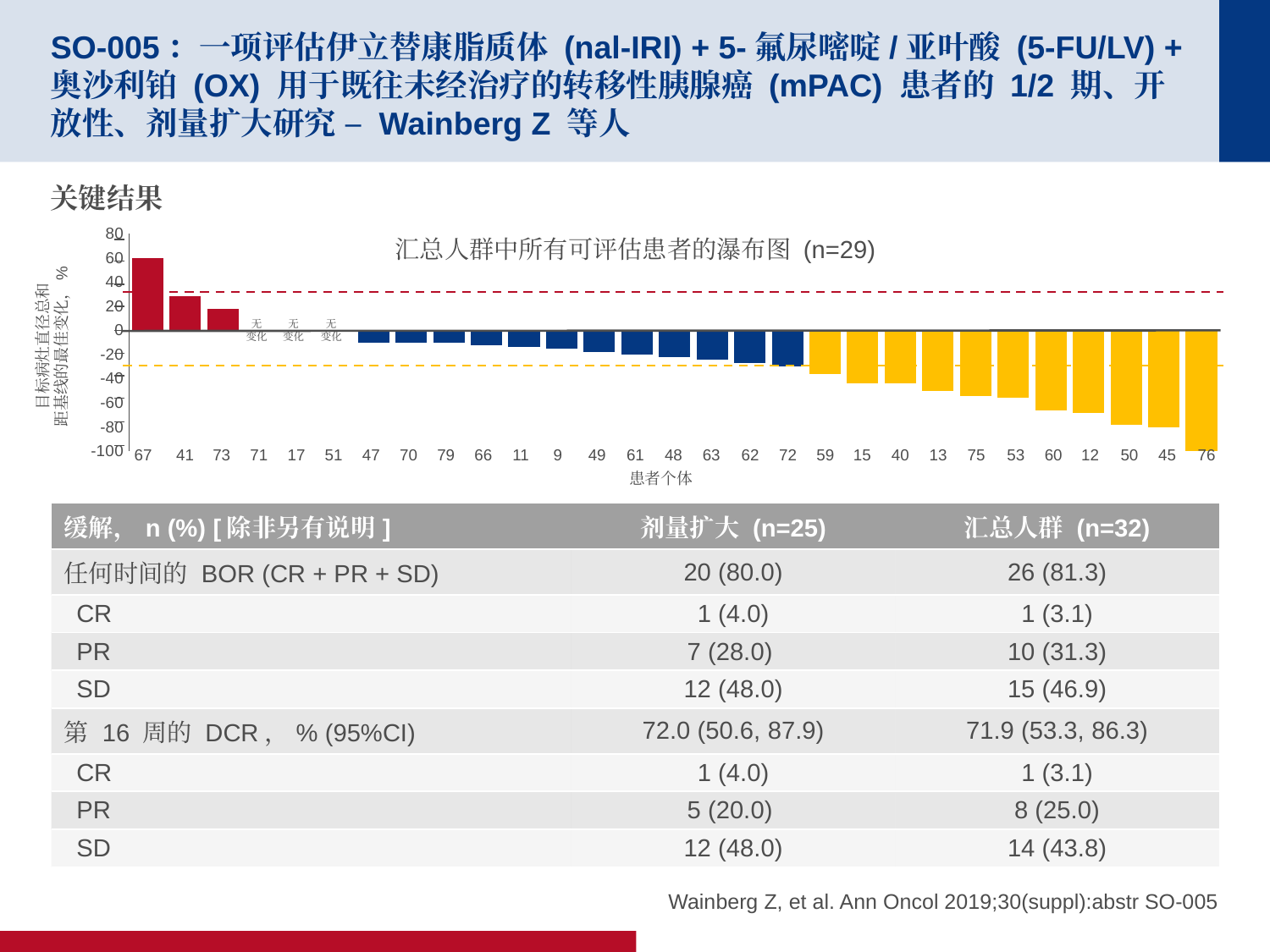

# SO-005：一项评估伊立替康脂质体 (nal-IRI) + 5-氟尿嘧啶/亚叶酸 (5-FU/LV) + 奥沙利铂 (OX) 用于既往未经治疗的转移性胰腺癌 (mPAC) 患者的 1/2 期、开放性、剂量扩大研究 – Wainberg Z 等人
关键结果

### Chart

| Category | Series 1 |
|---|---|
| Category 1 | 60.0 |
汇总人群中所有可评估患者的瀑布图 (n=29)
无
变化
无
变化
无
变化
目标病灶直径总和
距基线的最佳变化，%
67
41
73
71
17
51
47
70
79
66
11
9
49
61
48
63
62
72
59
15
40
13
75
53
60
12
50
45
76
患者个体
| 缓解，n (%) [除非另有说明] | 剂量扩大 (n=25) | 汇总人群 (n=32) |
| --- | --- | --- |
| 任何时间的 BOR (CR + PR + SD) | 20 (80.0) | 26 (81.3) |
| CR | 1 (4.0) | 1 (3.1) |
| PR | 7 (28.0) | 10 (31.3) |
| SD | 12 (48.0) | 15 (46.9) |
| 第 16 周的 DCR，% (95%CI) | 72.0 (50.6, 87.9) | 71.9 (53.3, 86.3) |
| CR | 1 (4.0) | 1 (3.1) |
| PR | 5 (20.0) | 8 (25.0) |
| SD | 12 (48.0) | 14 (43.8) |
Wainberg Z, et al. Ann Oncol 2019;30(suppl):abstr SO-005